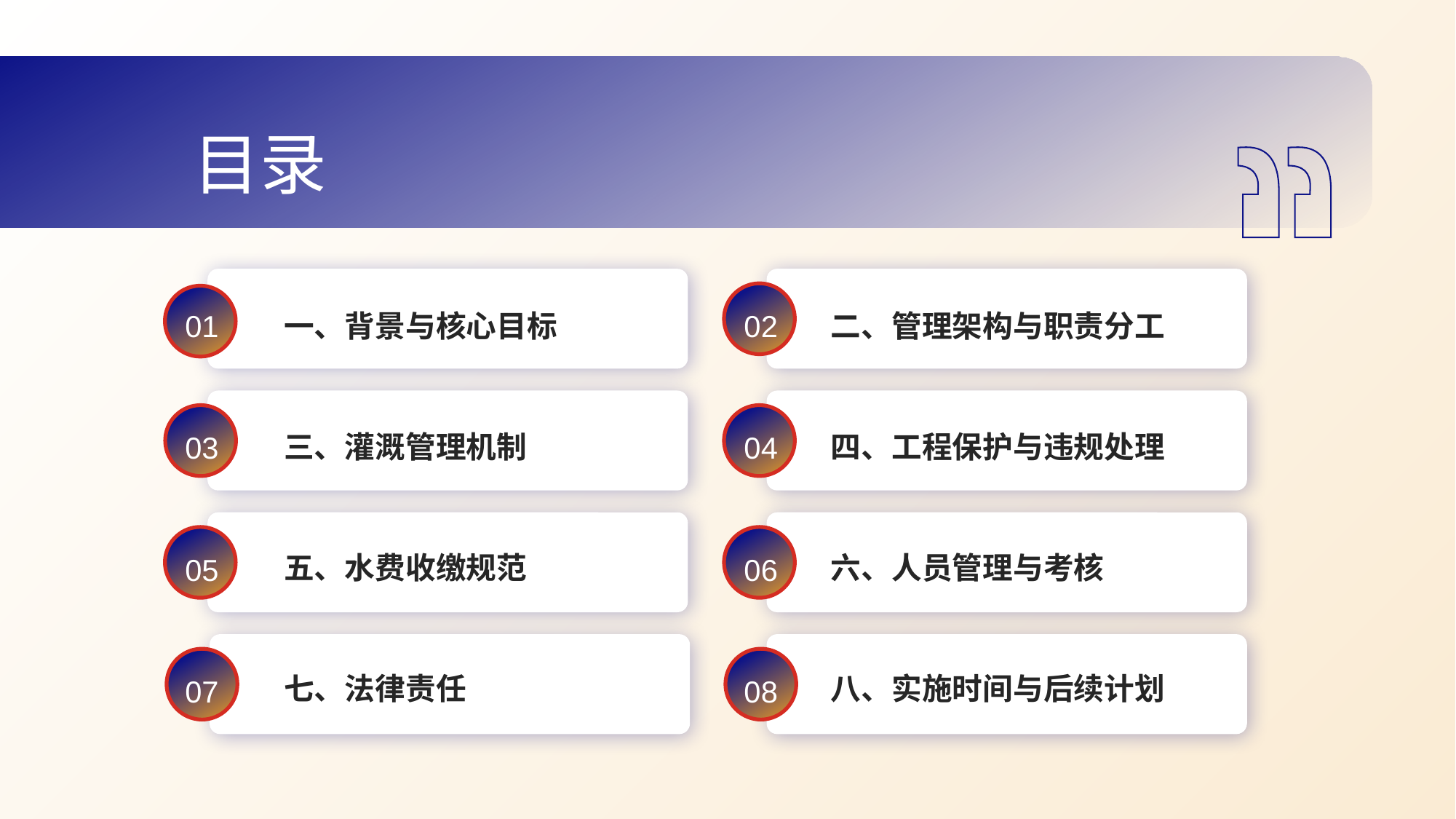

目录

一、背景与核心目标
二、管理架构与职责分工

01
02

三、灌溉管理机制
四、工程保护与违规处理

03
04
五、水费收缴规范
六、人员管理与考核

05
06
七、法律责任
八、实施时间与后续计划

07
08